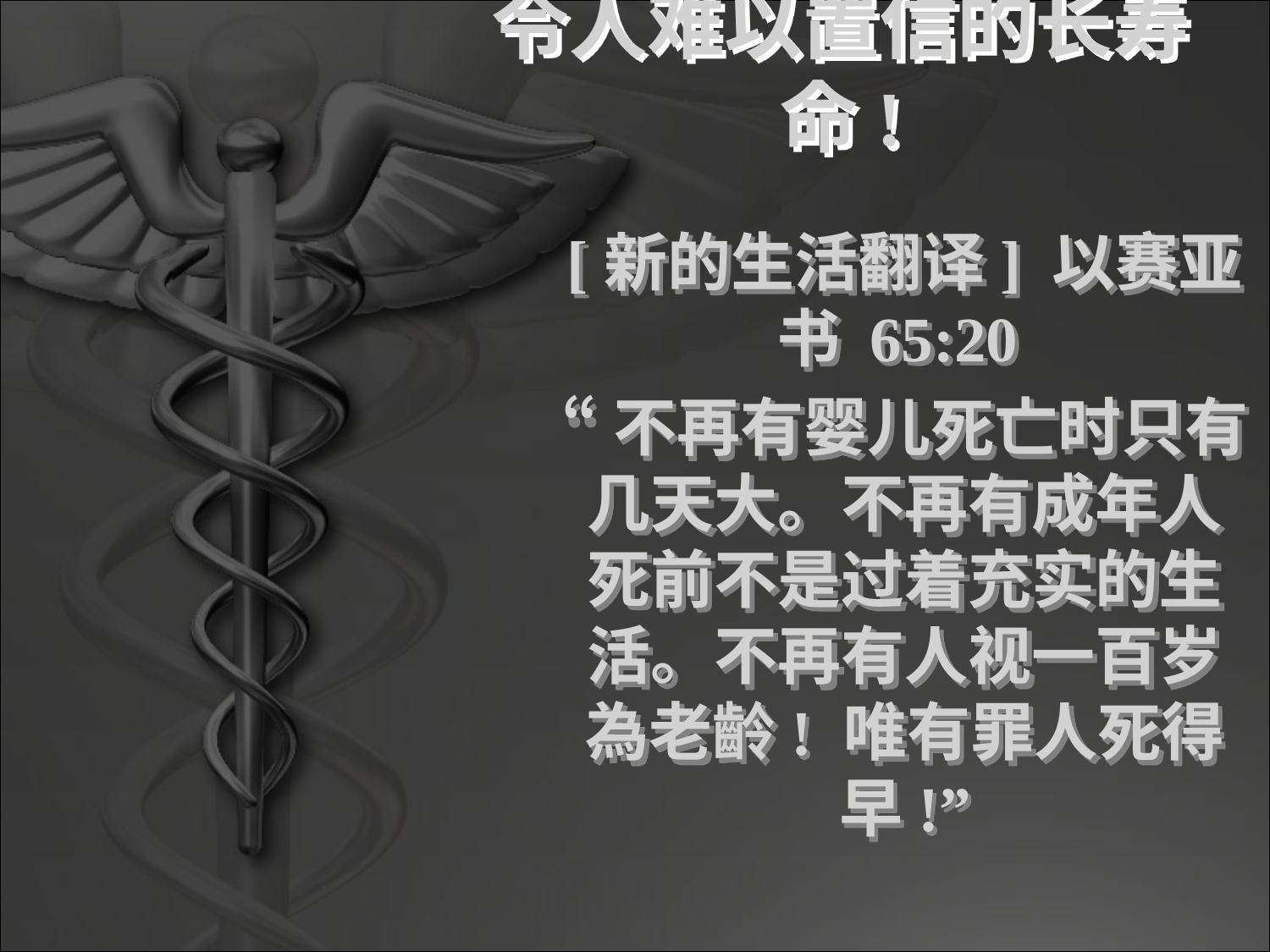

# 令人难以置信的长寿命!
[新的生活翻译] 以赛亚书 65:20
“不再有婴儿死亡时只有几天大。不再有成年人死前不是过着充实的生活。不再有人视一百岁為老齡! 唯有罪人死得早!”